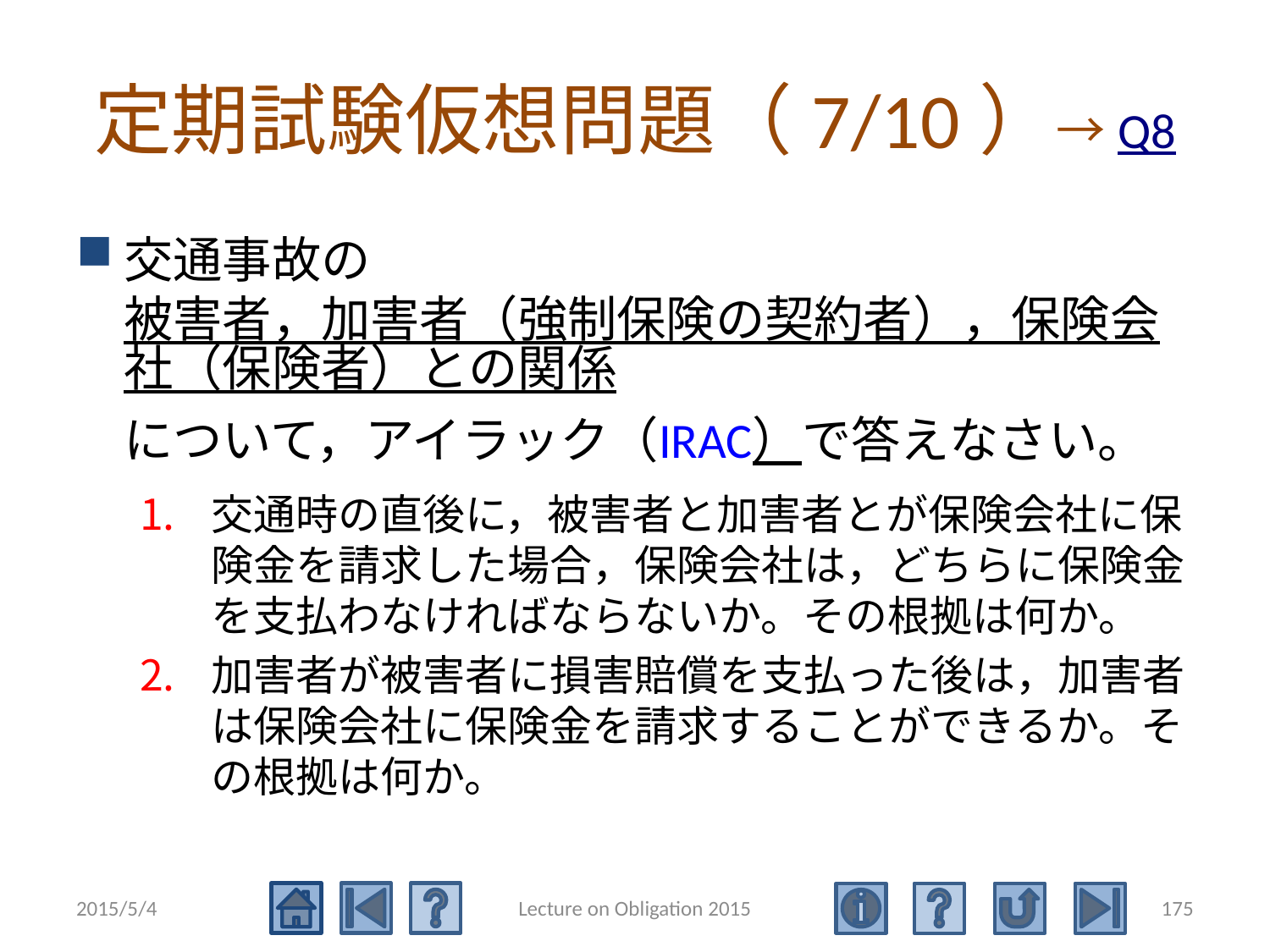

# 定期試験仮想問題（7/10）→Q8
交通事故の被害者，加害者（強制保険の契約者），保険会社（保険者）との関係について，アイラック（IRAC）で答えなさい。
交通時の直後に，被害者と加害者とが保険会社に保険金を請求した場合，保険会社は，どちらに保険金を支払わなければならないか。その根拠は何か。
加害者が被害者に損害賠償を支払った後は，加害者は保険会社に保険金を請求することができるか。その根拠は何か。
2015/5/4
Lecture on Obligation 2015
175